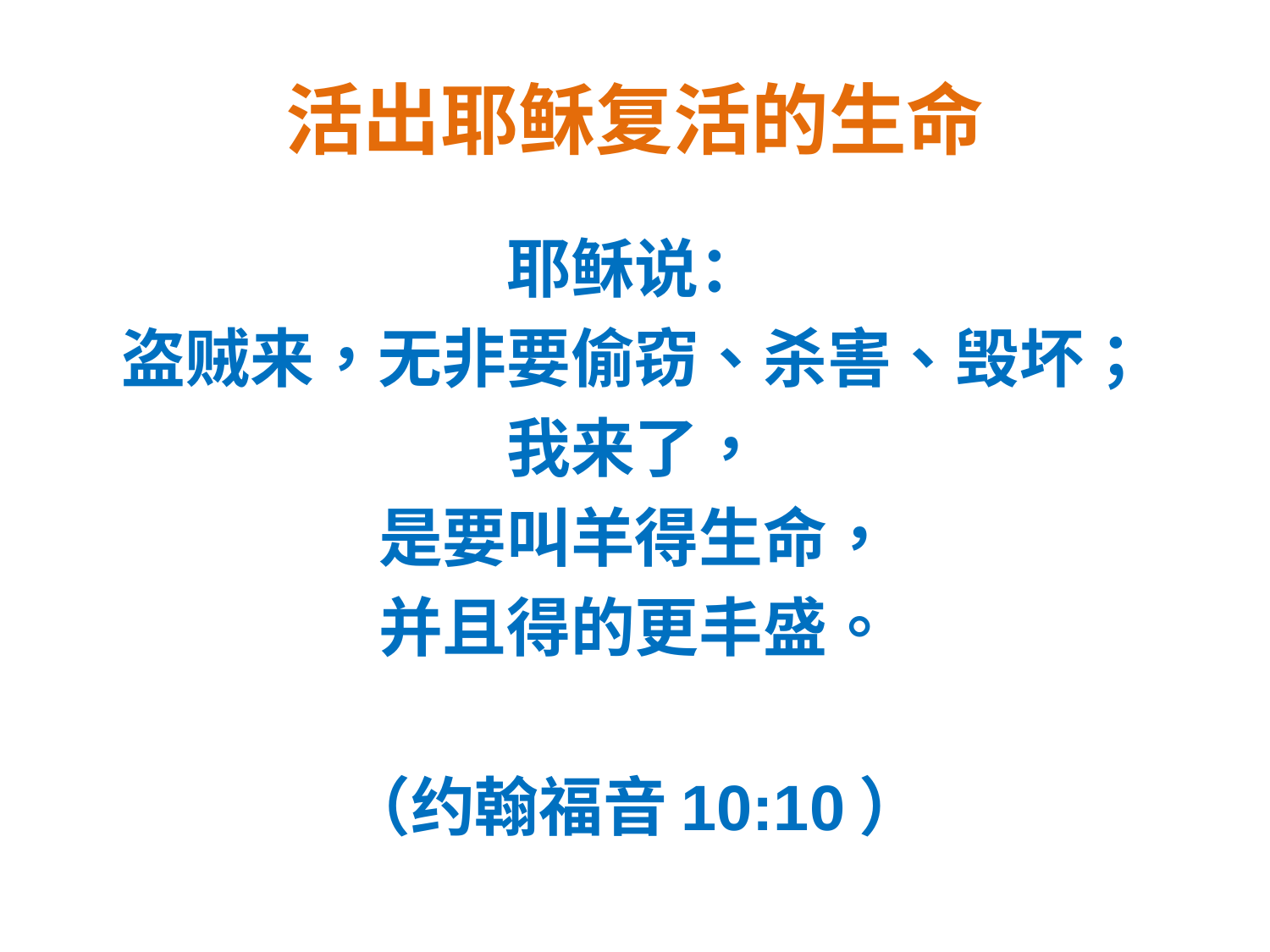

# 活出耶稣复活的生命
耶稣说：
盗贼来，无非要偷窃、杀害、毁坏；
我来了，
是要叫羊得生命，
并且得的更丰盛。

（约翰福音10:10）